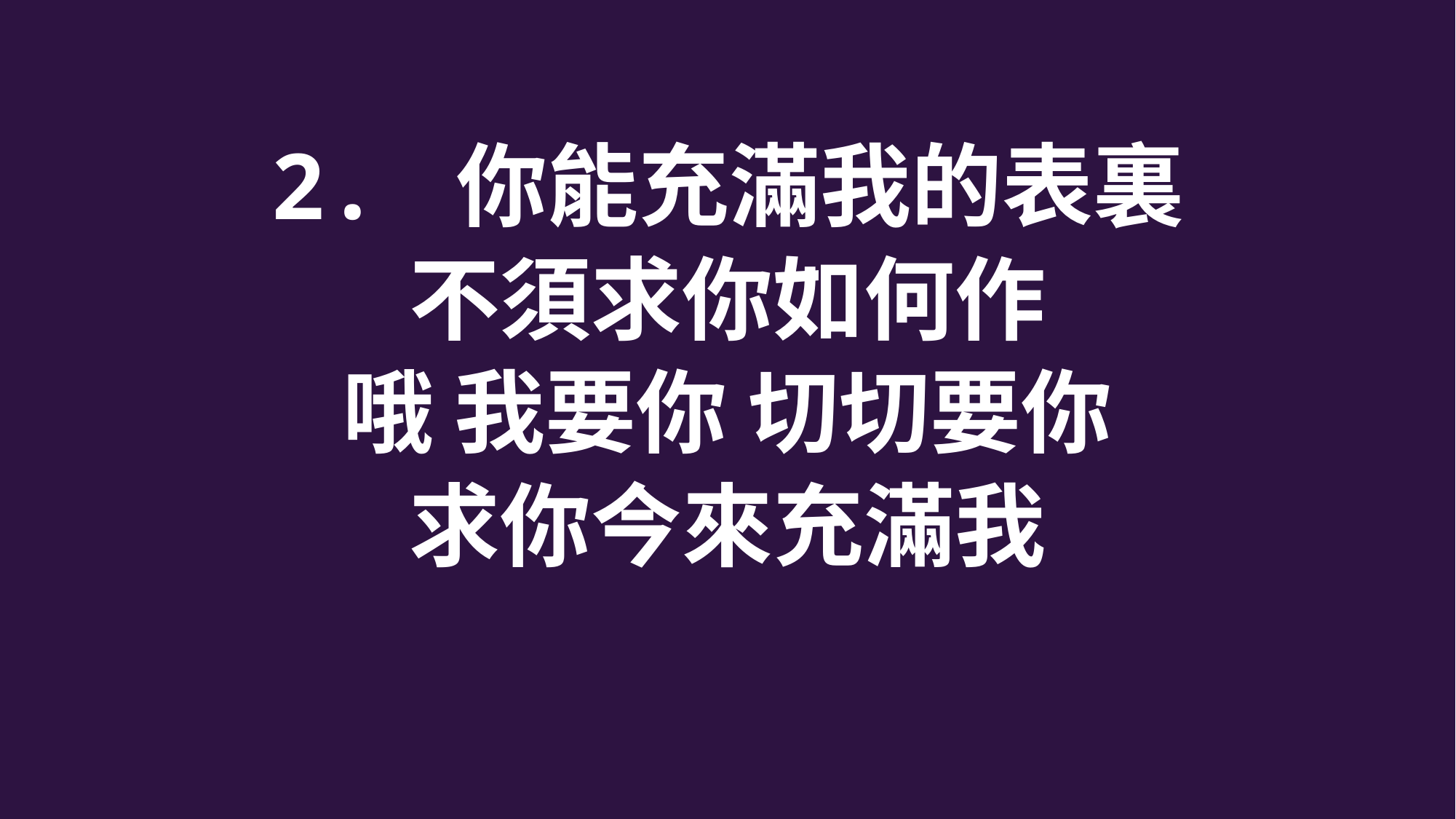

2. 你能充滿我的表裏
不須求你如何作
哦 我要你 切切要你
求你今來充滿我